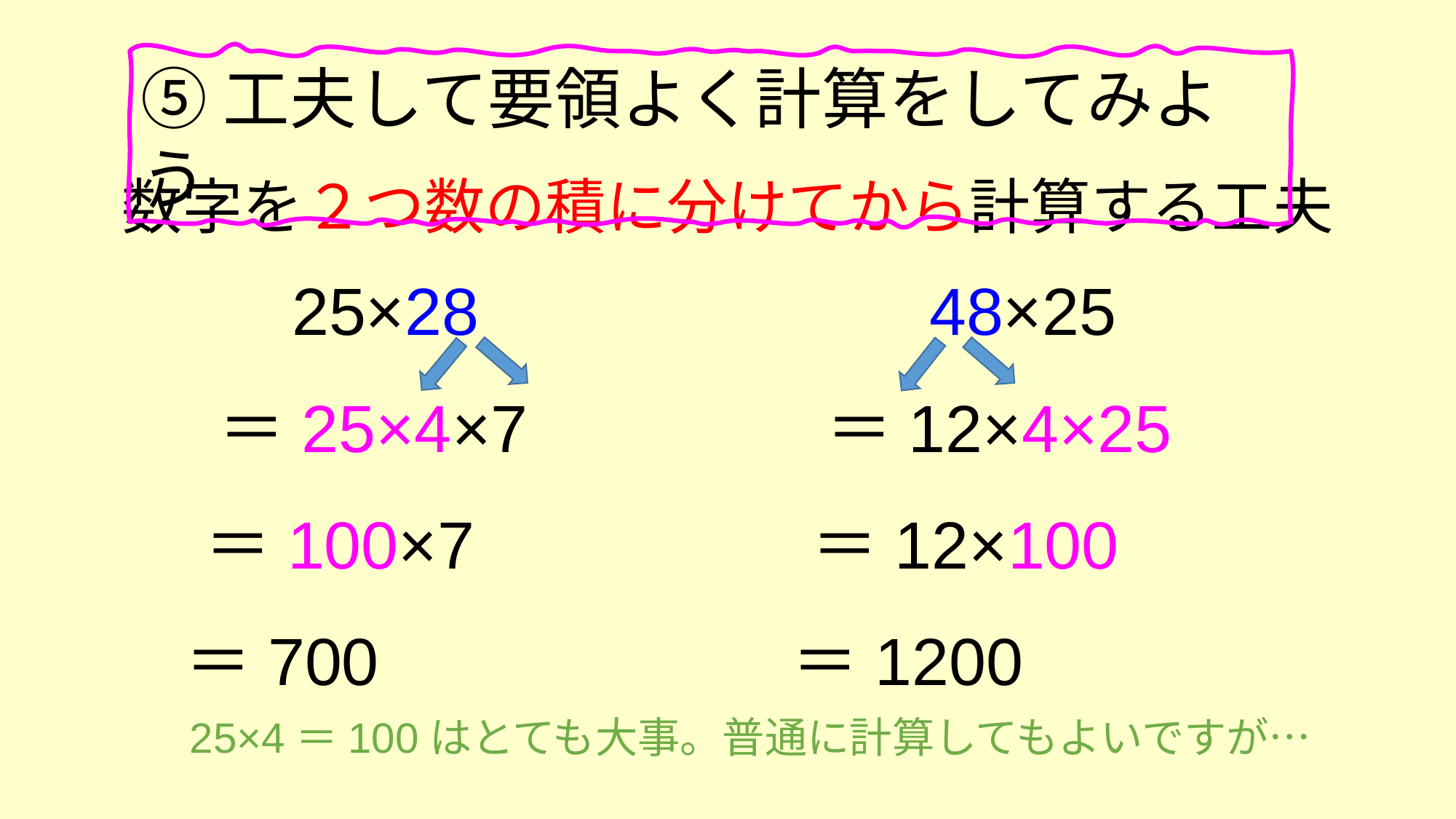

⑤工夫して要領よく計算をしてみよう
数字を２つ数の積に分けてから計算する工夫
25×28
48×25

＝25×4×7
＝12×4×25
＝100×7
＝12×100
＝700
＝1200
25×4＝100はとても大事。普通に計算してもよいですが…